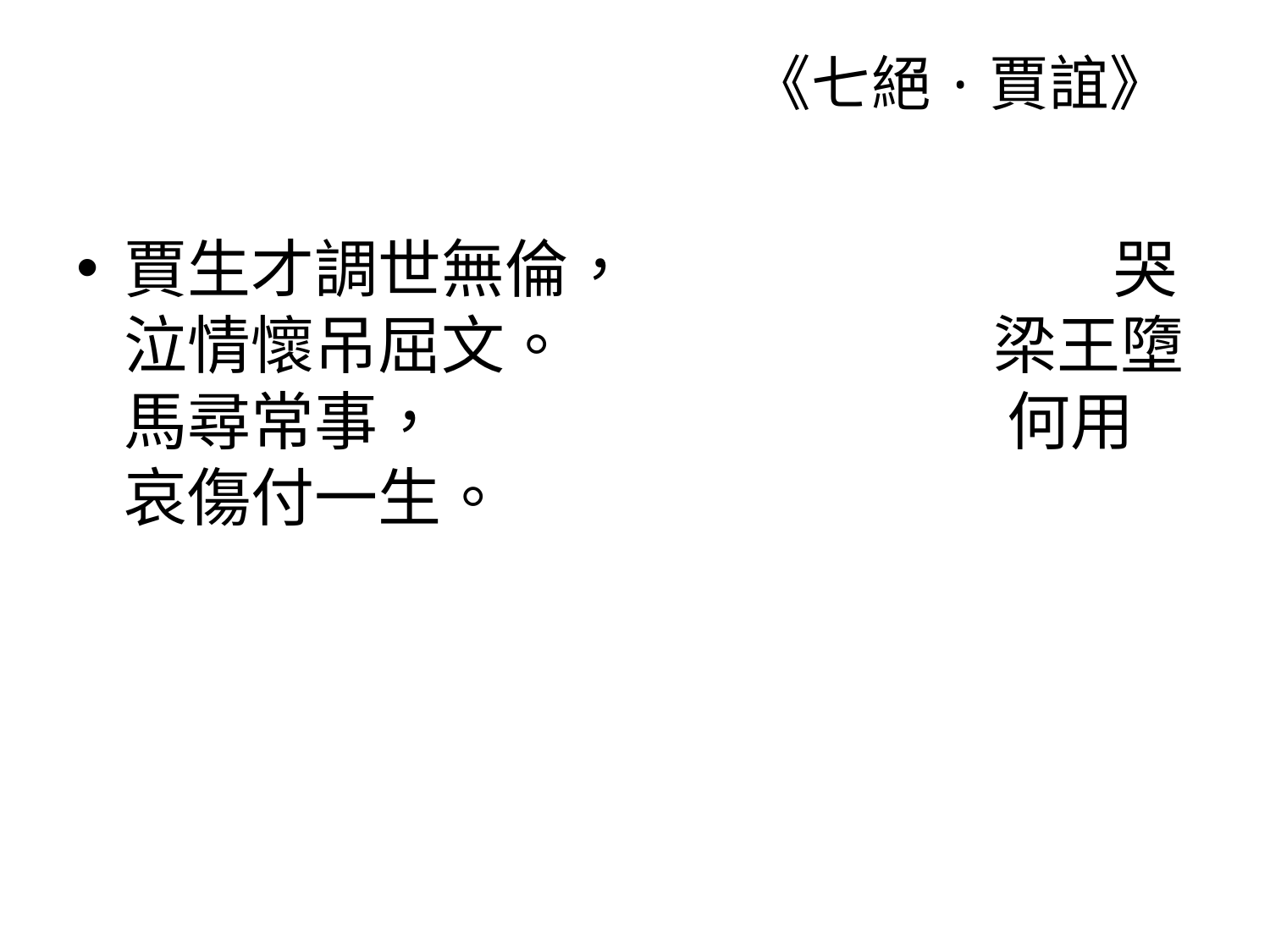

# 《七絕·賈誼》
賈生才調世無倫，                                  哭泣情懷吊屈文。                              梁王墮馬尋常事，                                        何用哀傷付一生。